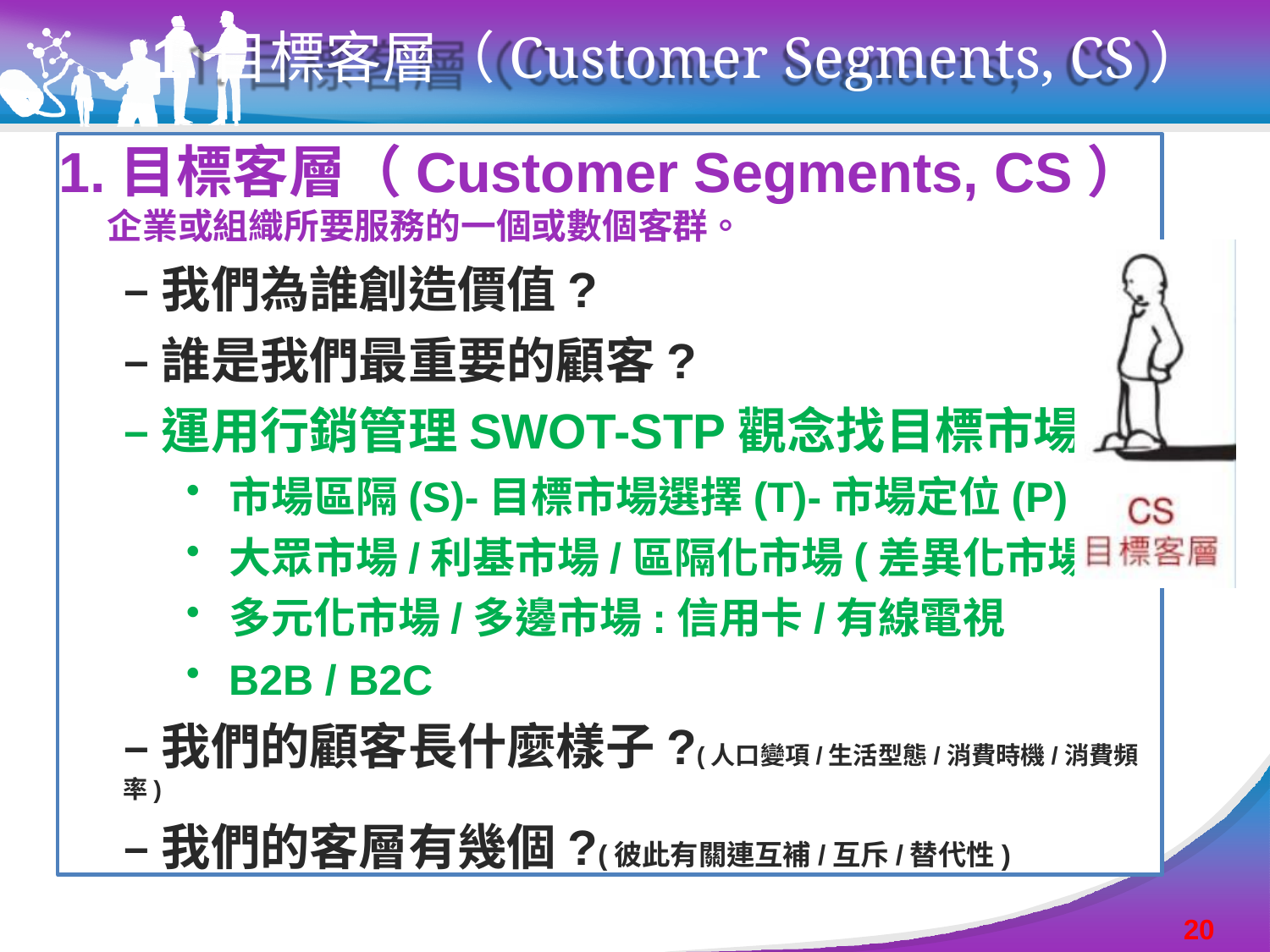

# 1.目標客層（Customer Segments, CS）

1.目標客層（Customer Segments, CS）
企業或組織所要服務的一個或數個客群。
–我們為誰創造價值?
–誰是我們最重要的顧客?
–運用行銷管理SWOT-STP觀念找目標市場
市場區隔(S)-目標市場選擇(T)-市場定位(P)
大眾市場/利基市場/區隔化市場(差異化市場)
多元化市場/多邊市場:信用卡/有線電視
B2B / B2C
–我們的顧客長什麼樣子?(人口變項/生活型態/消費時機/消費頻率)
–我們的客層有幾個?(彼此有關連互補/互斥/替代性)

20